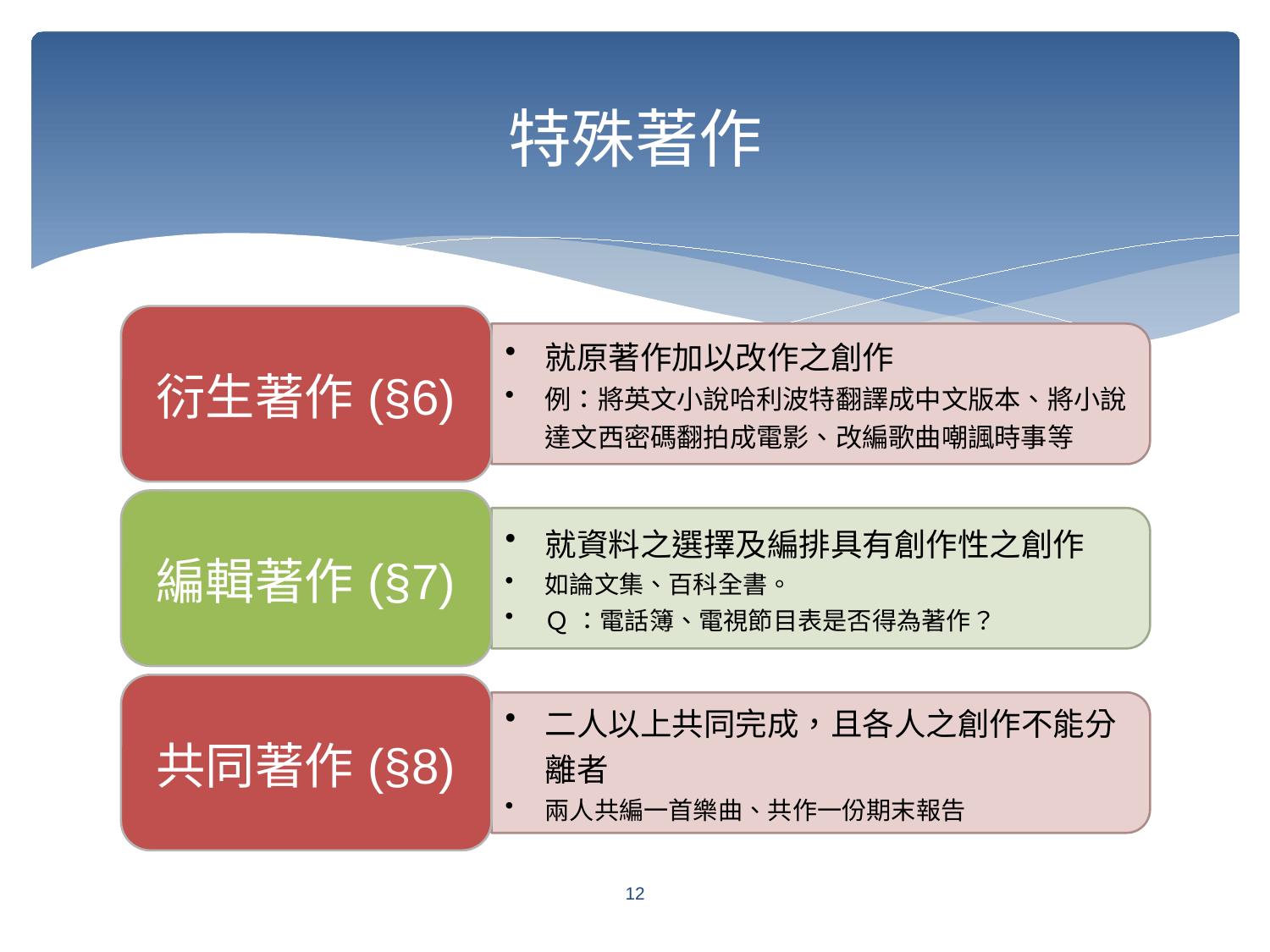

# 特殊著作
衍生著作(§6)
就原著作加以改作之創作
例：將英文小說哈利波特翻譯成中文版本、將小說達文西密碼翻拍成電影、改編歌曲嘲諷時事等
編輯著作(§7)
就資料之選擇及編排具有創作性之創作
如論文集、百科全書。
共同著作(§8)
二人以上共同完成，且各人之創作不能分離者
兩人共編一首樂曲、共作一份期末報告
Ｑ ：電話簿、電視節目表是否得為著作？
12